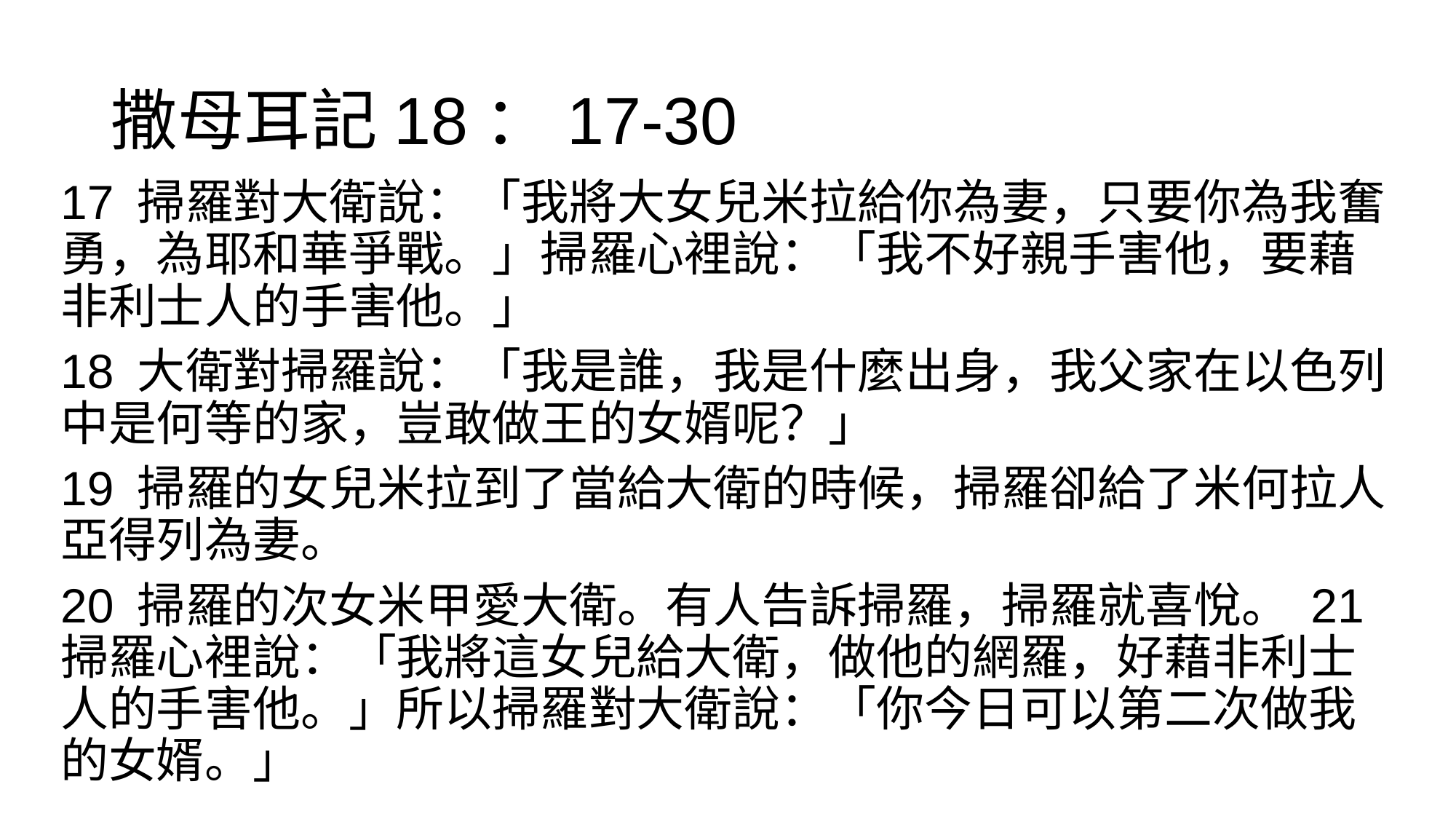

# 撒母耳記18：17-30
17 掃羅對大衛說：「我將大女兒米拉給你為妻，只要你為我奮勇，為耶和華爭戰。」掃羅心裡說：「我不好親手害他，要藉非利士人的手害他。」
18 大衛對掃羅說：「我是誰，我是什麼出身，我父家在以色列中是何等的家，豈敢做王的女婿呢？」
19 掃羅的女兒米拉到了當給大衛的時候，掃羅卻給了米何拉人亞得列為妻。
20 掃羅的次女米甲愛大衛。有人告訴掃羅，掃羅就喜悅。 21 掃羅心裡說：「我將這女兒給大衛，做他的網羅，好藉非利士人的手害他。」所以掃羅對大衛說：「你今日可以第二次做我的女婿。」